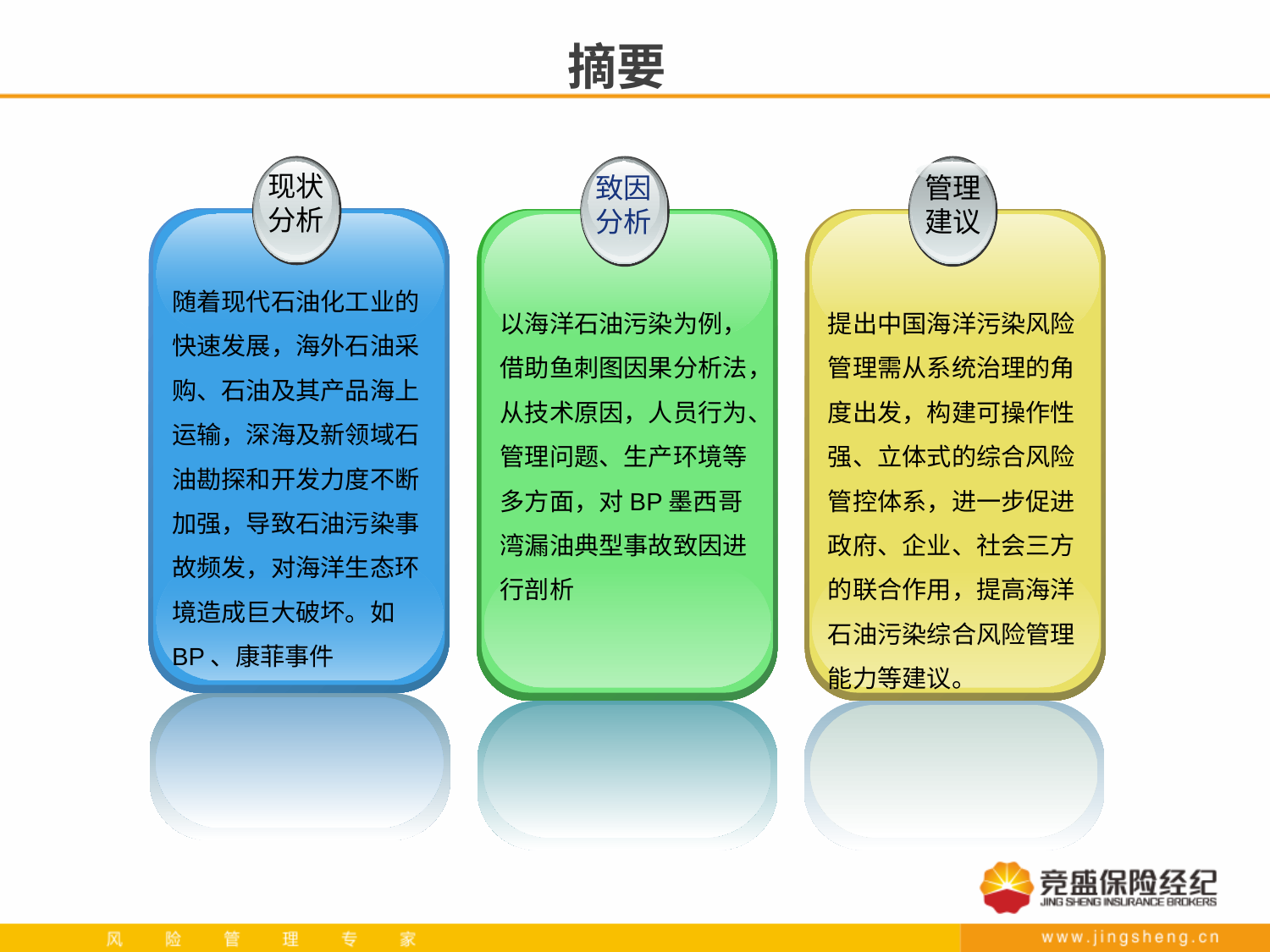

# 摘要

现状
分析

随着现代石油化工业的快速发展，海外石油采购、石油及其产品海上运输，深海及新领域石油勘探和开发力度不断加强，导致石油污染事故频发，对海洋生态环境造成巨大破坏。如
BP、康菲事件

致因
分析

以海洋石油污染为例，借助鱼刺图因果分析法，从技术原因，人员行为、管理问题、生产环境等多方面，对BP墨西哥湾漏油典型事故致因进行剖析

提出中国海洋污染风险管理需从系统治理的角度出发，构建可操作性强、立体式的综合风险管控体系，进一步促进政府、企业、社会三方的联合作用，提高海洋石油污染综合风险管理能力等建议。

管理建议